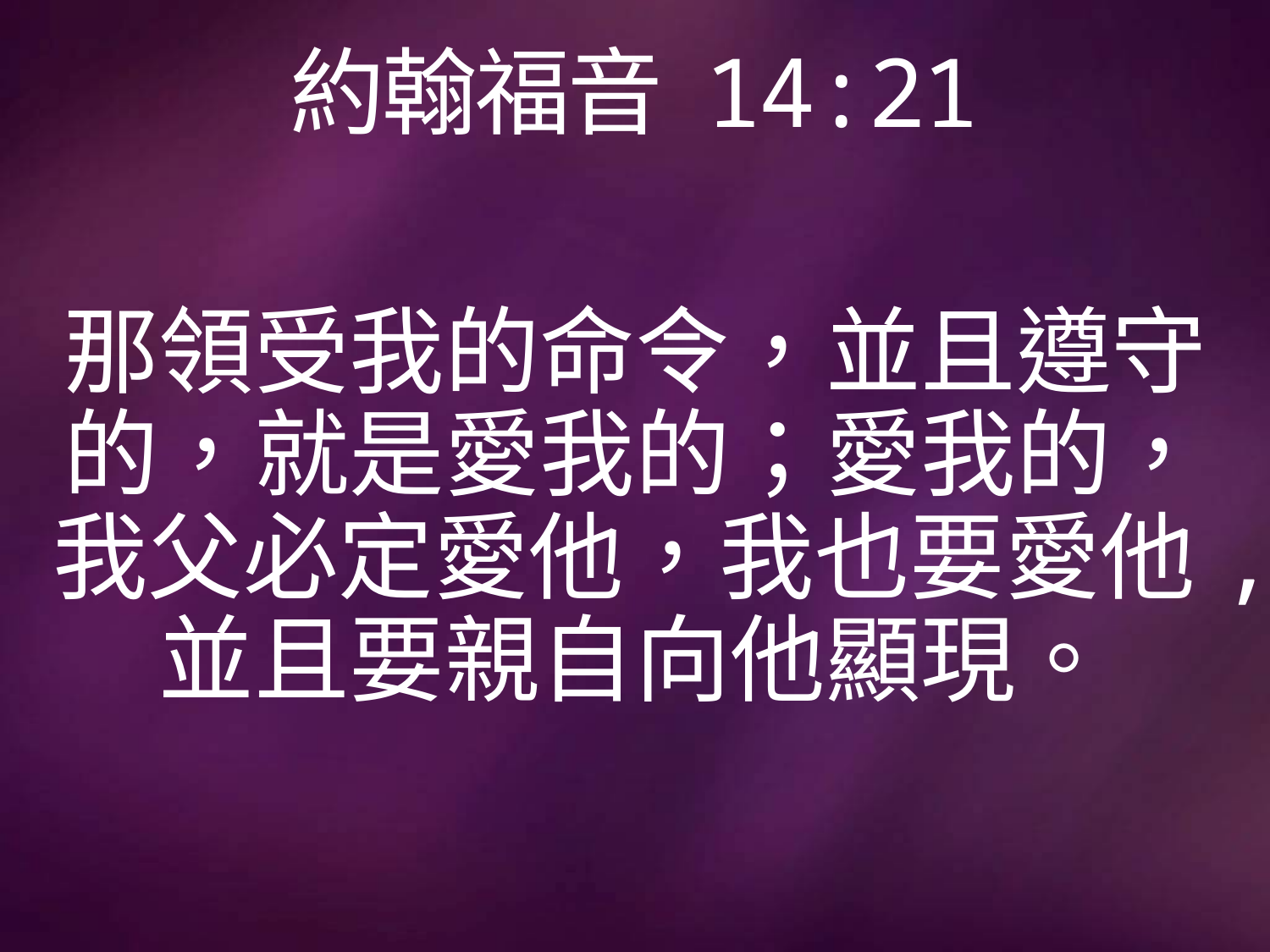

# 約翰福音 14:21
那領受我的命令，並且遵守的，就是愛我的；愛我的，我父必定愛他，我也要愛他,並且要親自向他顯現。